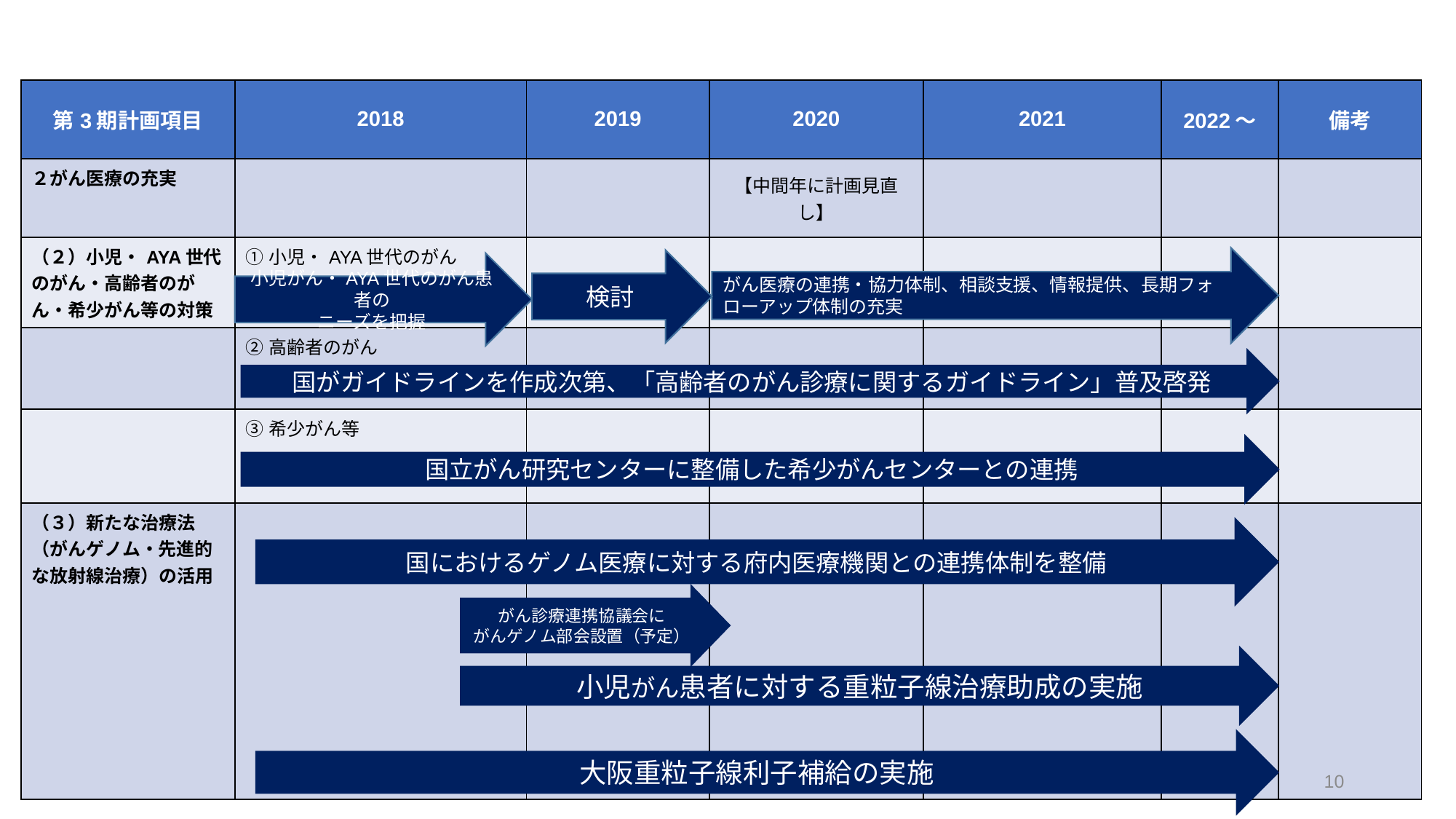

| 第3期計画項目 | 2018 | 2019 | 2020 | 2021 | 2022～ | 備考 |
| --- | --- | --- | --- | --- | --- | --- |
| ２がん医療の充実 |  |  | 【中間年に計画見直し】 |  |  |  |
| （２）小児・AYA世代のがん・高齢者のがん・希少がん等の対策 | ①小児・AYA世代のがん |  |  |  |  |  |
|  | ②高齢者のがん |  |  |  |  |  |
|  | ③希少がん等 |  |  |  |  |  |
| （３）新たな治療法 （がんゲノム・先進的な放射線治療）の活用 |  |  |  |  |  |  |
がん医療の連携・協力体制、相談支援、情報提供、長期フォローアップ体制の充実
検討
小児がん・AYA世代のがん患者の
ニーズを把握
国がガイドラインを作成次第、「高齢者のがん診療に関するガイドライン」普及啓発
国立がん研究センターに整備した希少がんセンターとの連携
国におけるゲノム医療に対する府内医療機関との連携体制を整備
がん診療連携協議会に
がんゲノム部会設置（予定）
小児がん患者に対する重粒子線治療助成の実施
大阪重粒子線利子補給の実施
10